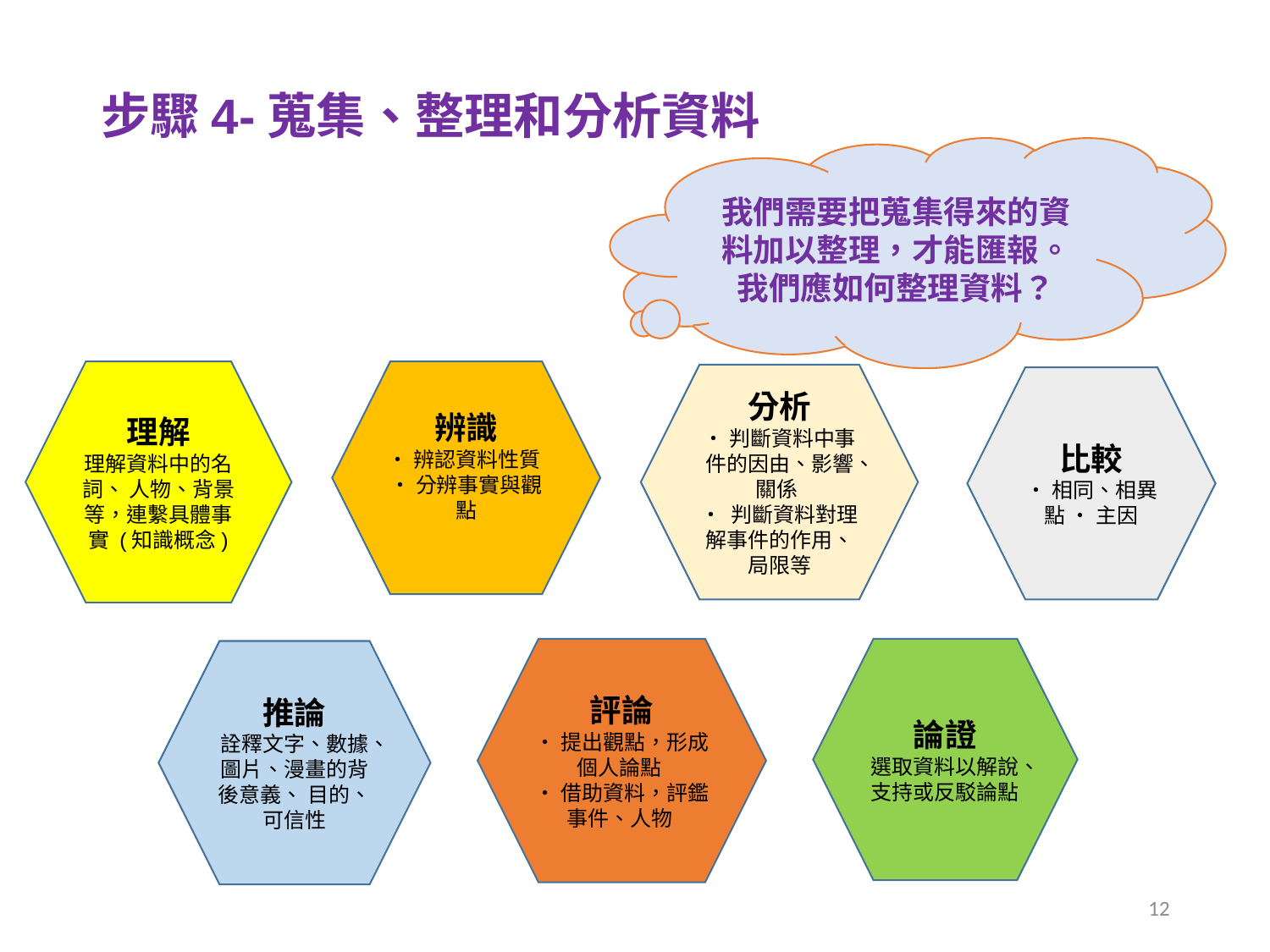

# 步驟4-蒐集、整理和分析資料

我們需要把蒐集得來的資料加以整理，才能匯報。
我們應如何整理資料？

理解
理解資料中的名詞、 人物、背景等，連繫具體事實 (知識概念)
辨識
•辨認資料性質
•分辨事實與觀點

分析
•判斷資料中事件的因由、影響、關係
• 判斷資料對理解事件的作用、局限等
比較
•相同、相異點 • 主因
評論
•提出觀點，形成個人論點
•借助資料，評鑑事件、人物
論證
選取資料以解說、支持或反駁論點
推論
詮釋文字、數據、圖片、漫畫的背後意義、 目的、可信性
12